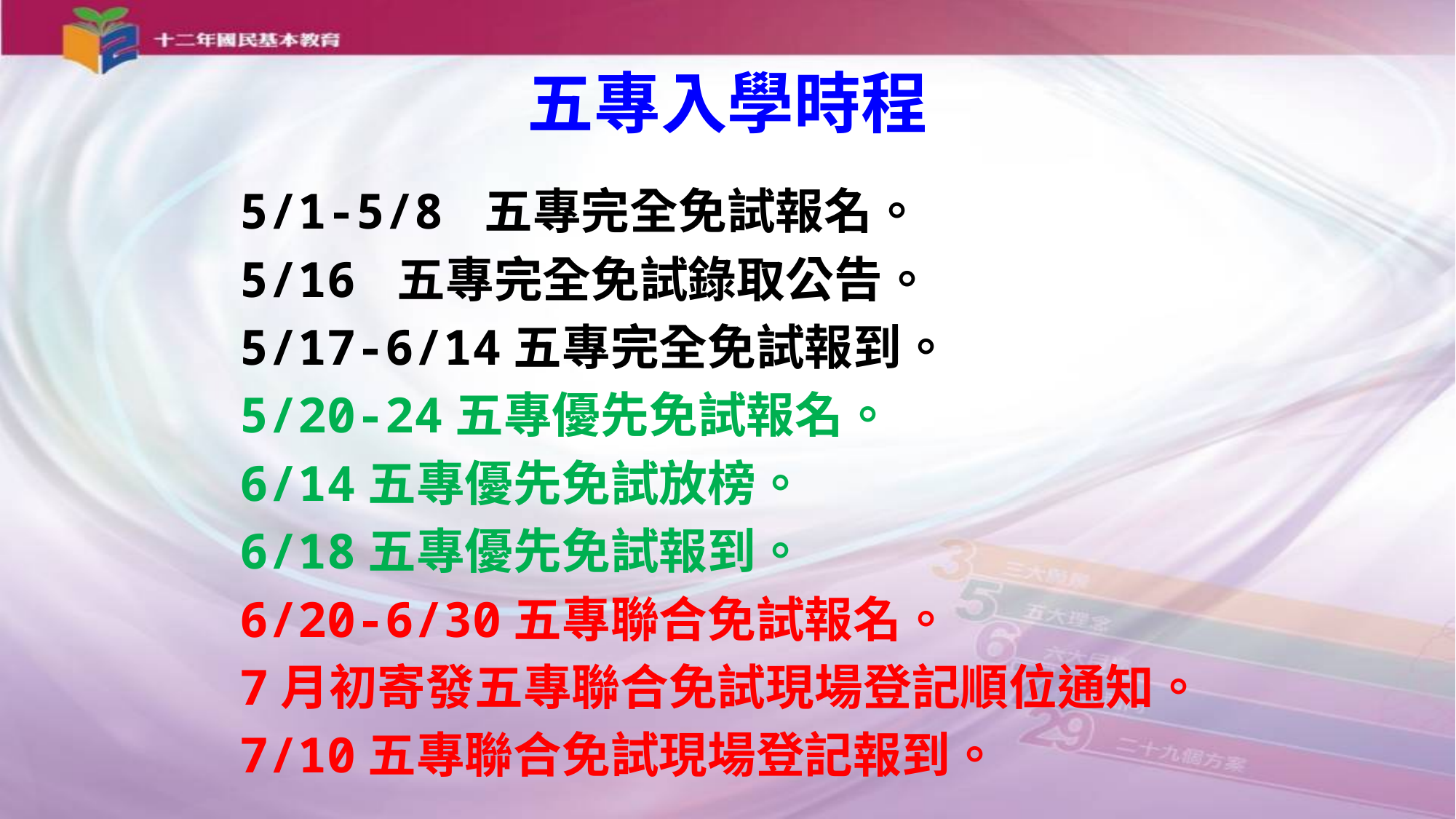

# 五專入學時程
5/1-5/8 五專完全免試報名。
5/16 五專完全免試錄取公告。
5/17-6/14五專完全免試報到。
5/20-24五專優先免試報名。
6/14五專優先免試放榜。
6/18五專優先免試報到。
6/20-6/30五專聯合免試報名。
7月初寄發五專聯合免試現場登記順位通知。
7/10五專聯合免試現場登記報到。